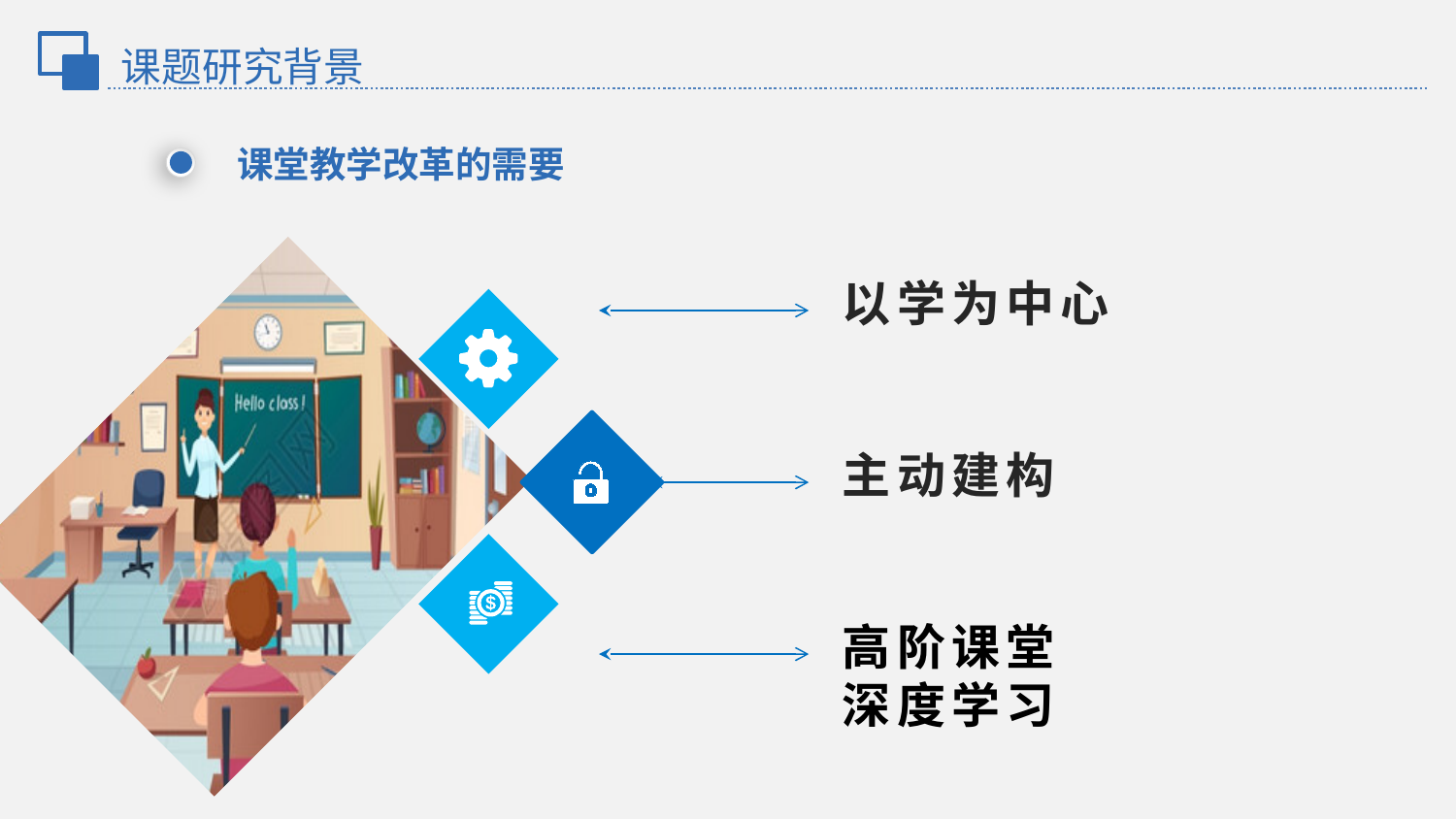

课题研究背景

课堂教学改革的需要

以学为中心

主动建构

高阶课堂
深度学习